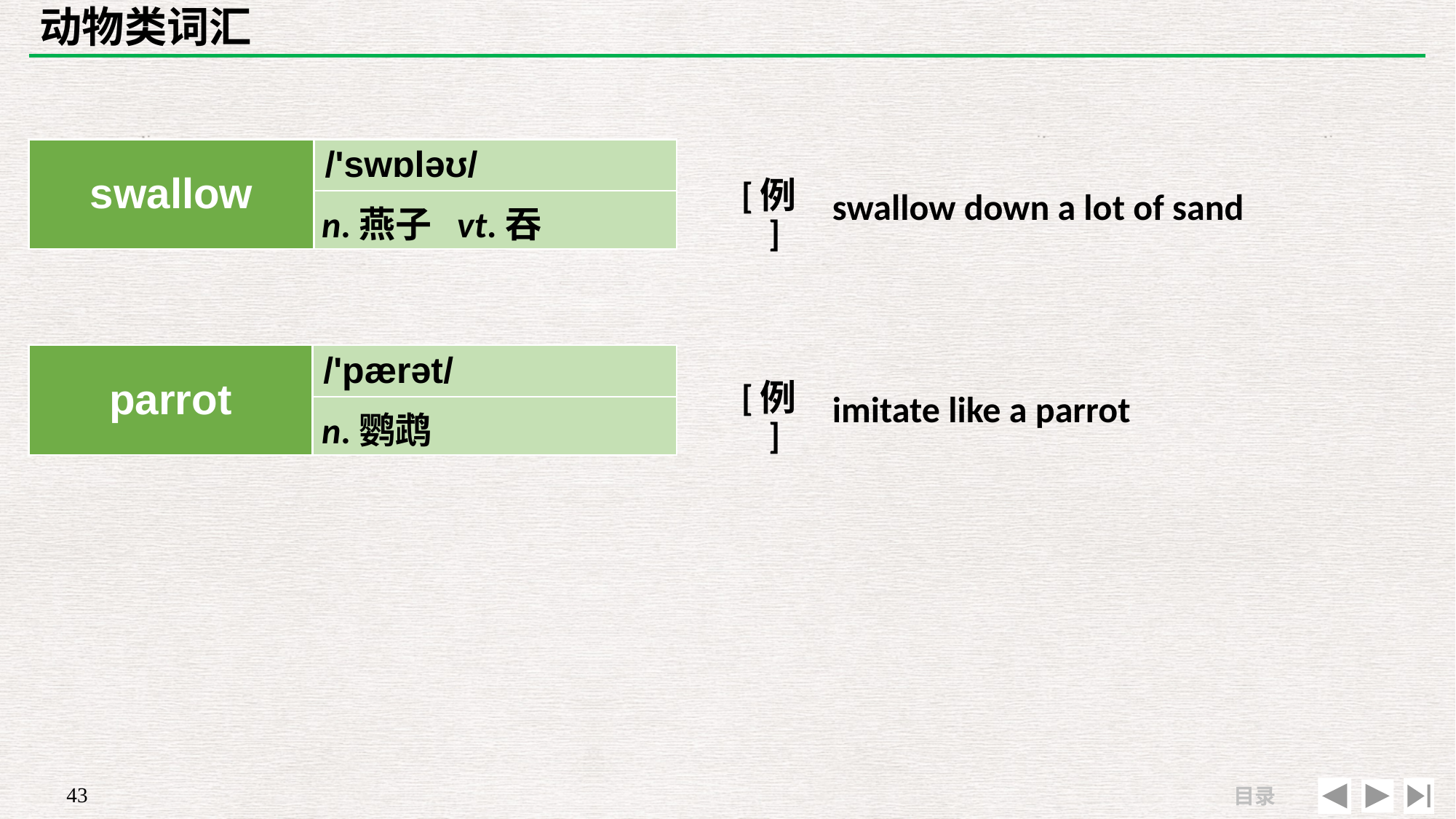

# 动物类词汇

|  |  |
| --- | --- |
| [例] | swallow down a lot of sand |
| swallow | /'swɒləʊ/ |
| --- | --- |
|  |  |
n.燕子  vt.吞
|  |  |
| --- | --- |
| [例] | imitate like a parrot |
| parrot | /'pærət/ |
| --- | --- |
|  |  |
n.鹦鹉